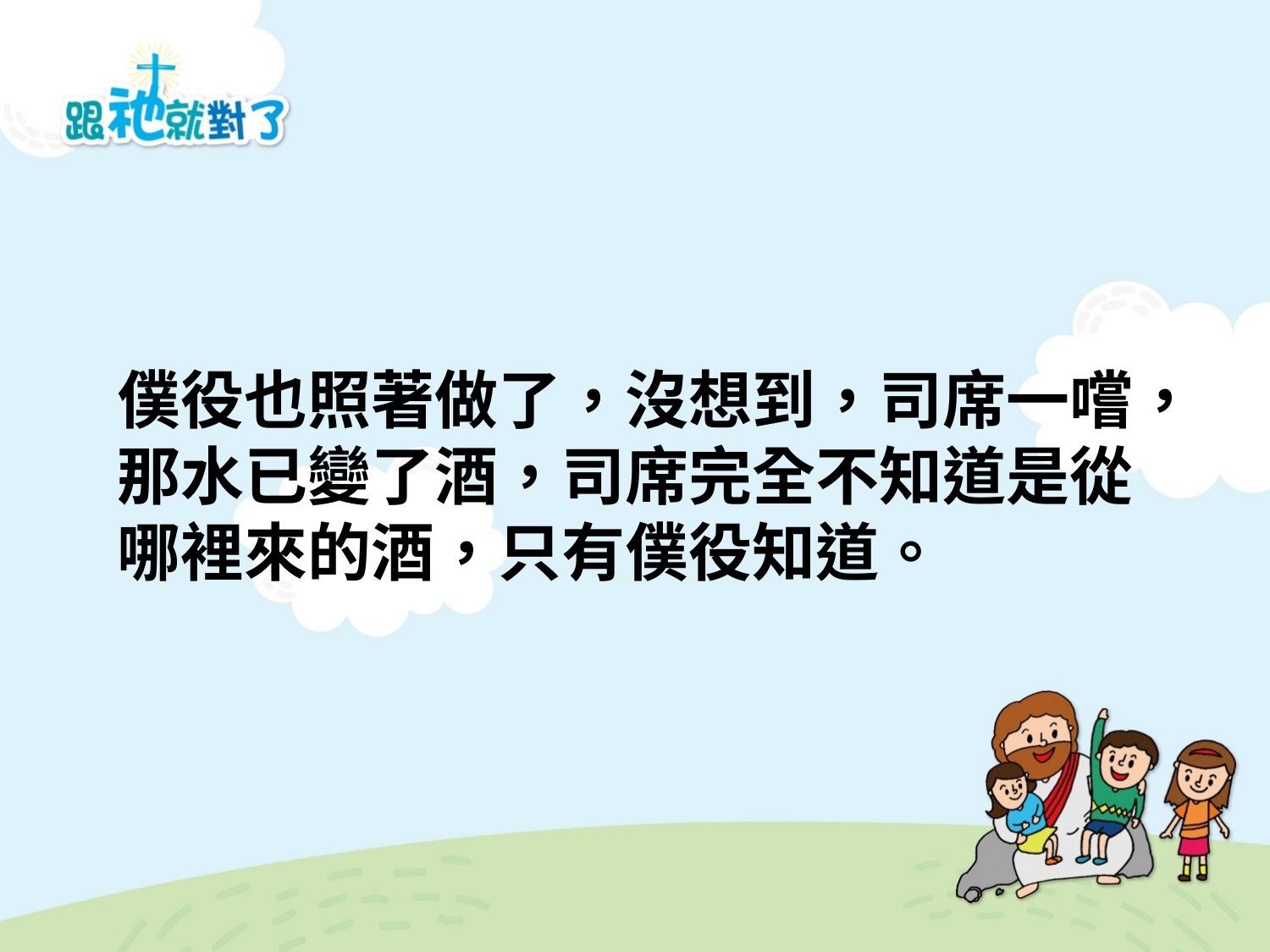

僕役也照著做了，沒想到，司席一嚐，那水已變了酒，司席完全不知道是從哪裡來的酒，只有僕役知道。